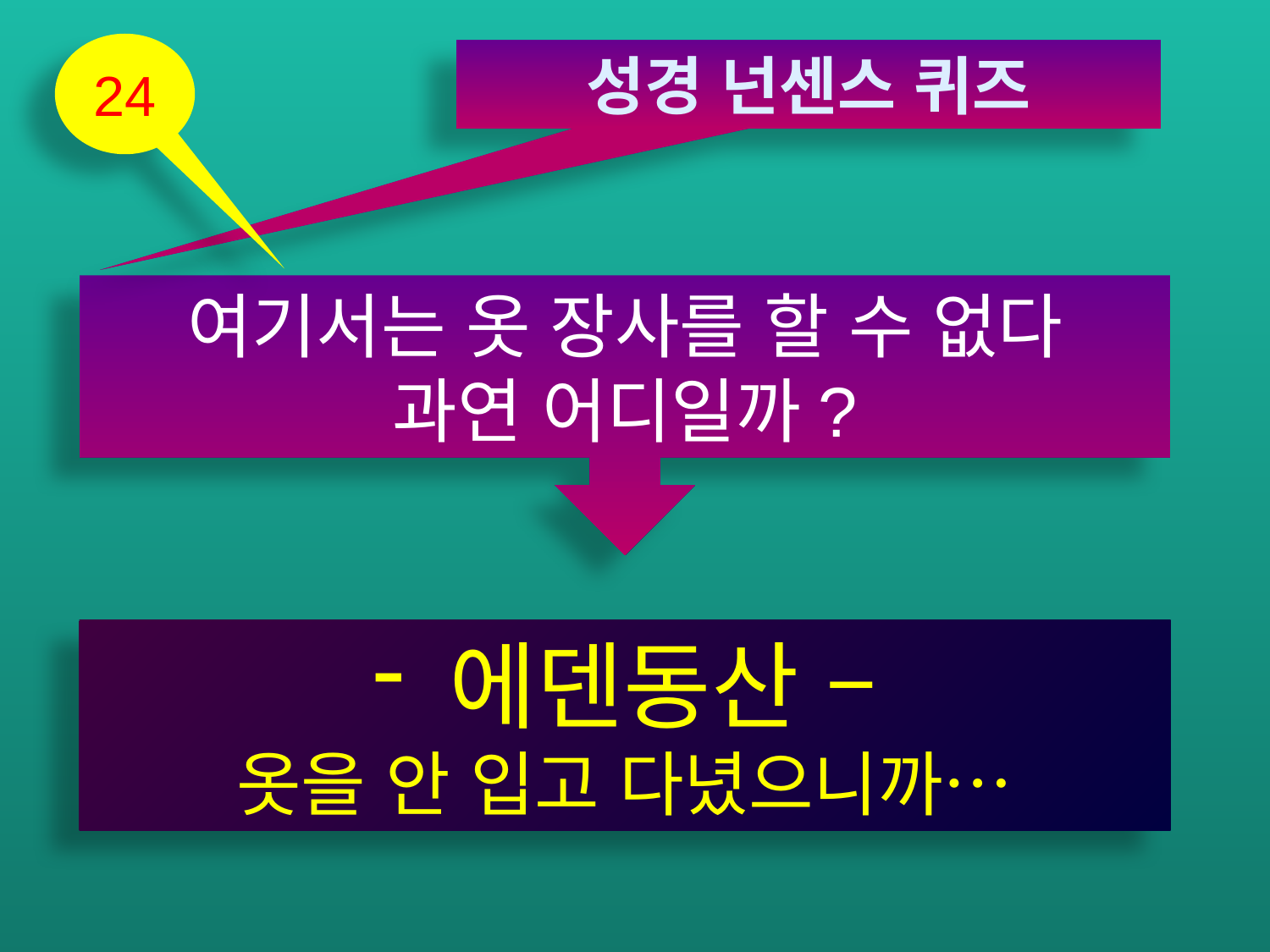

24
성경 넌센스 퀴즈
여기서는 옷 장사를 할 수 없다
과연 어디일까?
 에덴동산 –
옷을 안 입고 다녔으니까…